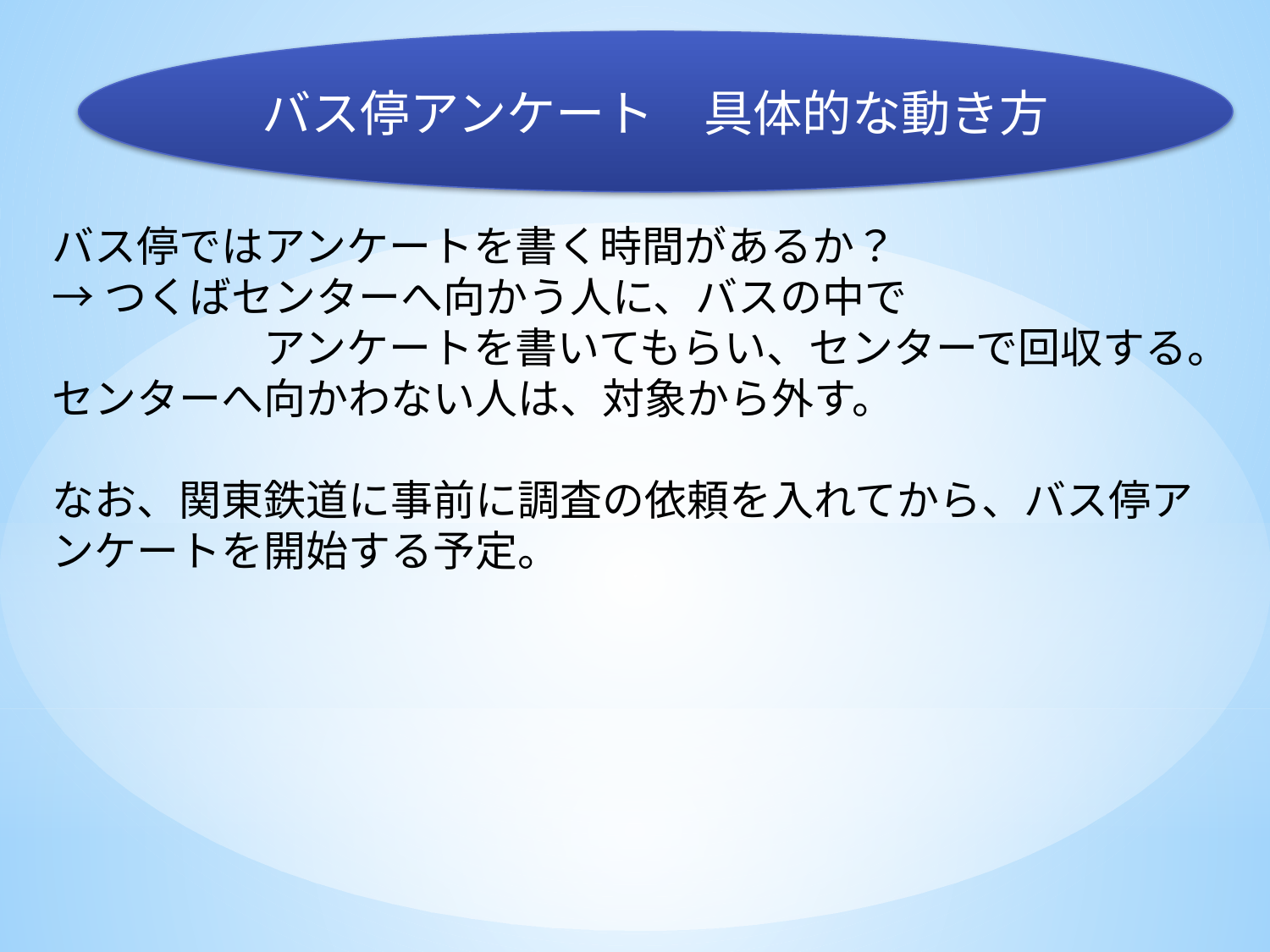

バス停アンケート　具体的な動き方
バス停ではアンケートを書く時間があるか？
→つくばセンターへ向かう人に、バスの中で
　　　　　アンケートを書いてもらい、センターで回収する。
センターへ向かわない人は、対象から外す。

なお、関東鉄道に事前に調査の依頼を入れてから、バス停アンケートを開始する予定。